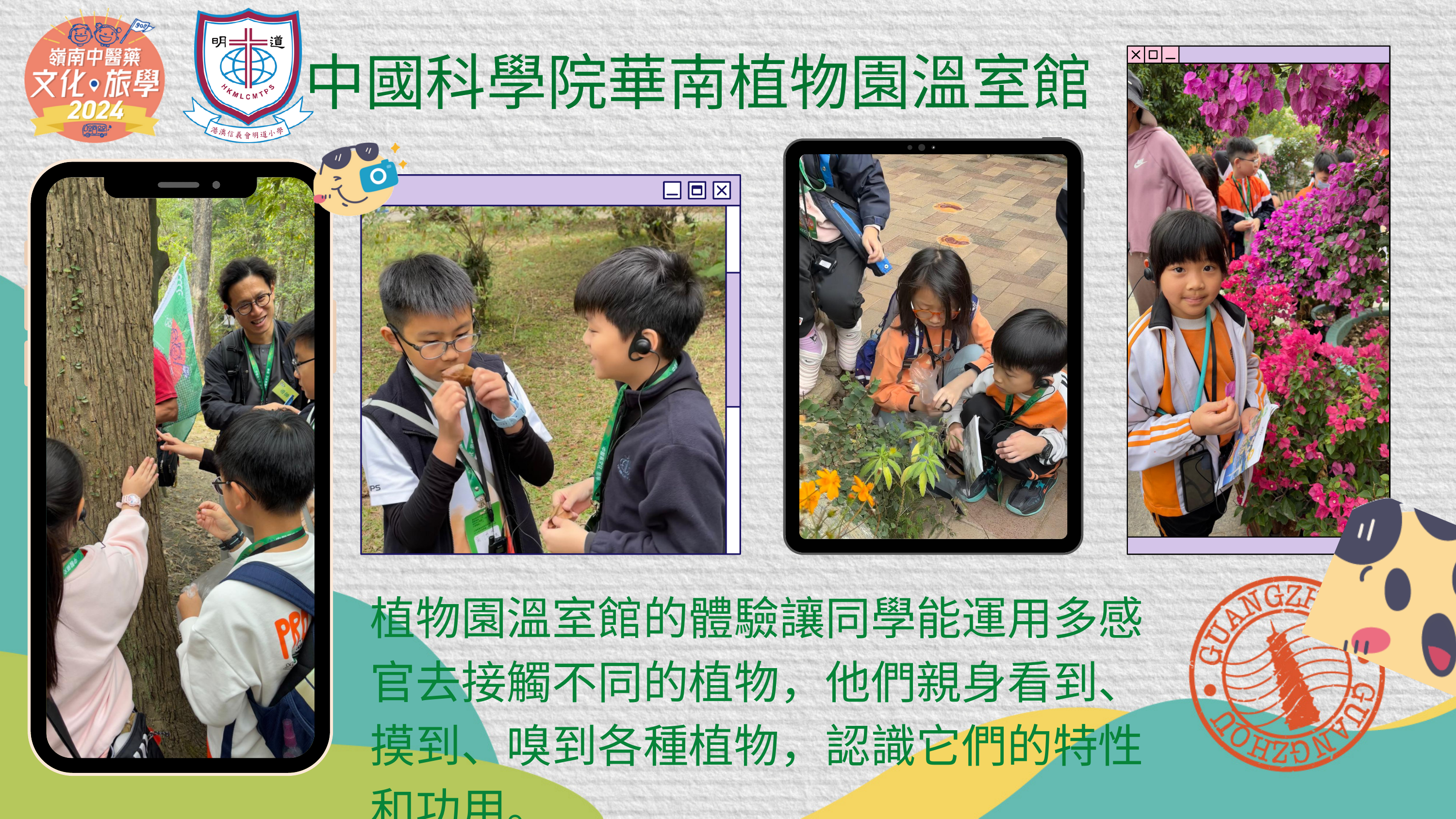

中國科學院華南植物園溫室館

植物園溫室館的體驗讓同學能運用多感官去接觸不同的植物，他們親身看到、摸到、嗅到各種植物，認識它們的特性和功用。